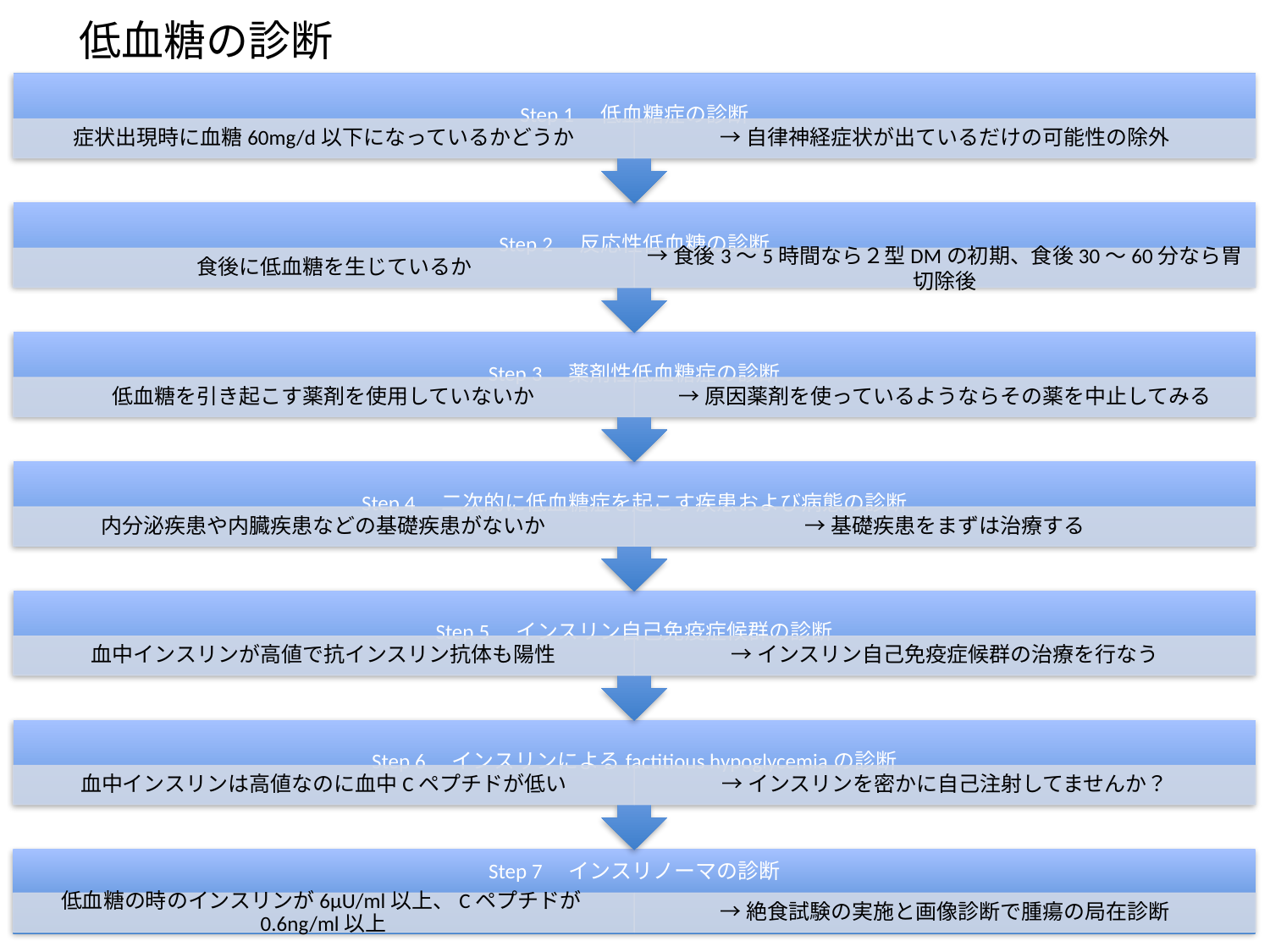

低血糖の診断
Step 7　インスリノーマの診断
低血糖の時のインスリンが6μU/ml以上、Cペプチドが0.6ng/ml以上
→絶食試験の実施と画像診断で腫瘍の局在診断
Step 6　インスリンによるfactitious hypoglycemiaの診断
血中インスリンは高値なのに血中Cペプチドが低い
→インスリンを密かに自己注射してませんか？
Step 5　インスリン自己免疫症候群の診断
血中インスリンが高値で抗インスリン抗体も陽性
→インスリン自己免疫症候群の治療を行なう
Step 4　二次的に低血糖症を起こす疾患および病態の診断
内分泌疾患や内臓疾患などの基礎疾患がないか
→基礎疾患をまずは治療する
Step 3　薬剤性低血糖症の診断
低血糖を引き起こす薬剤を使用していないか
→原因薬剤を使っているようならその薬を中止してみる
Step 2　反応性低血糖の診断
　食後に低血糖を生じているか
→食後3〜5時間なら２型DMの初期、食後30〜60分なら胃切除後
Step 1　低血糖症の診断
症状出現時に血糖60mg/d以下になっているかどうか
→自律神経症状が出ているだけの可能性の除外